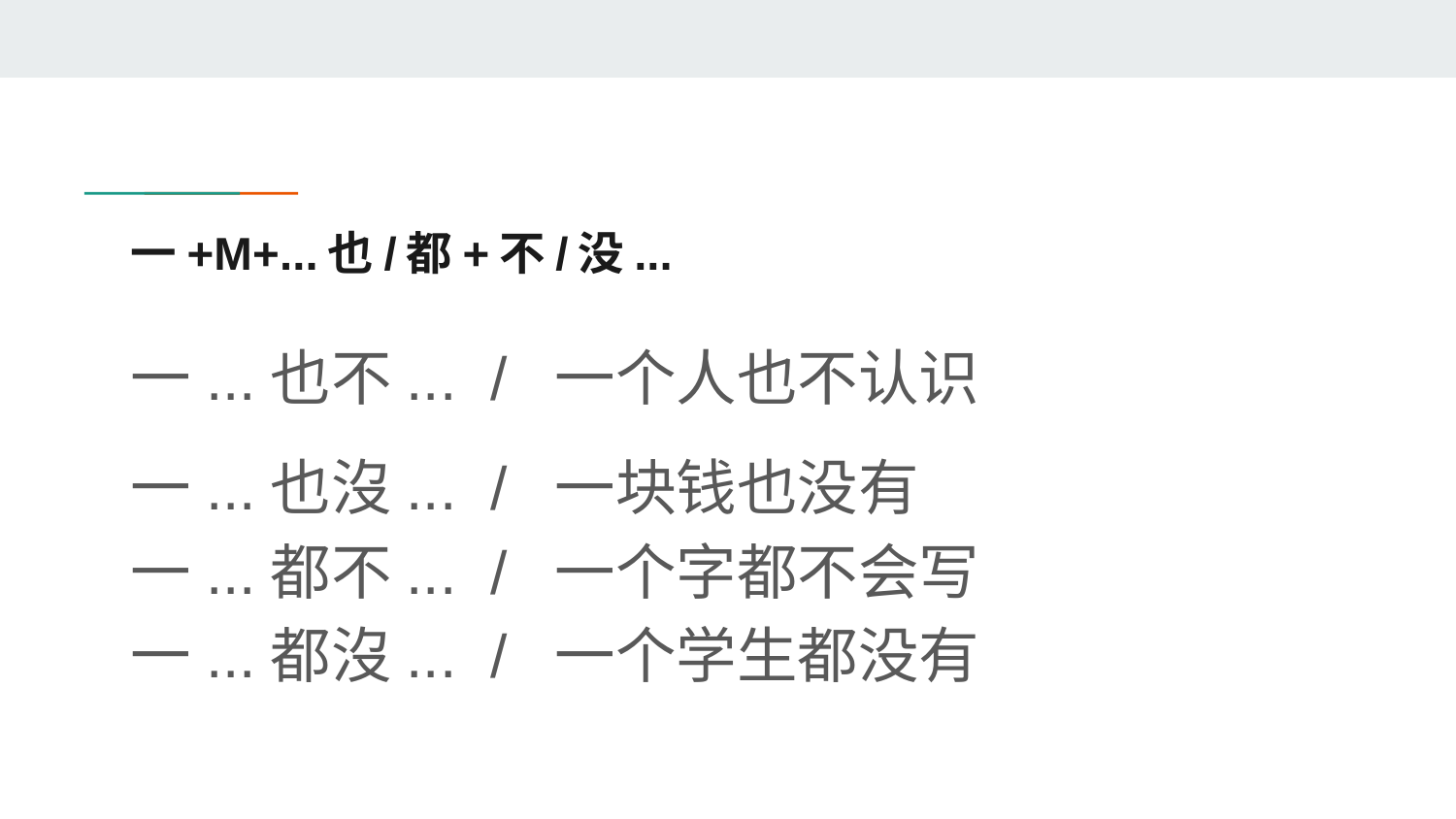

# 一+M+...也/都+不/没...
一...也不...  /  一个人也不认识
一...也沒...  /  一块钱也没有
一...都不...  /  一个字都不会写
一...都沒...  /  一个学生都没有